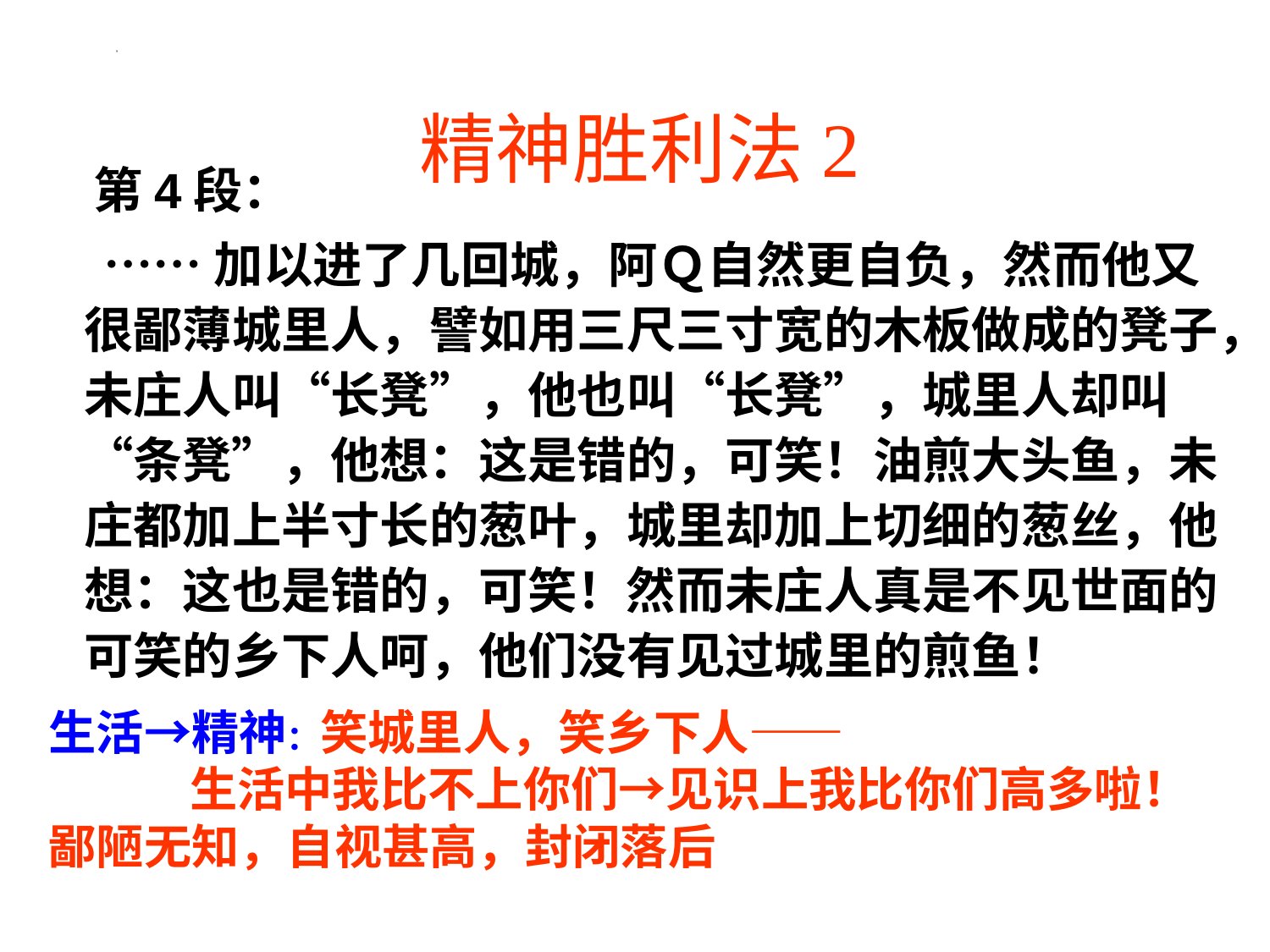

# 精神胜利法2
    第4段：
      ……加以进了几回城，阿Ｑ自然更自负，然而他又很鄙薄城里人，譬如用三尺三寸宽的木板做成的凳子，未庄人叫“长凳”，他也叫“长凳”，城里人却叫“条凳”，他想：这是错的，可笑！油煎大头鱼，未庄都加上半寸长的葱叶，城里却加上切细的葱丝，他想：这也是错的，可笑！然而未庄人真是不见世面的可笑的乡下人呵，他们没有见过城里的煎鱼！
生活→精神：笑城里人，笑乡下人——
            生活中我比不上你们→见识上我比你们高多啦！
鄙陋无知，自视甚高，封闭落后